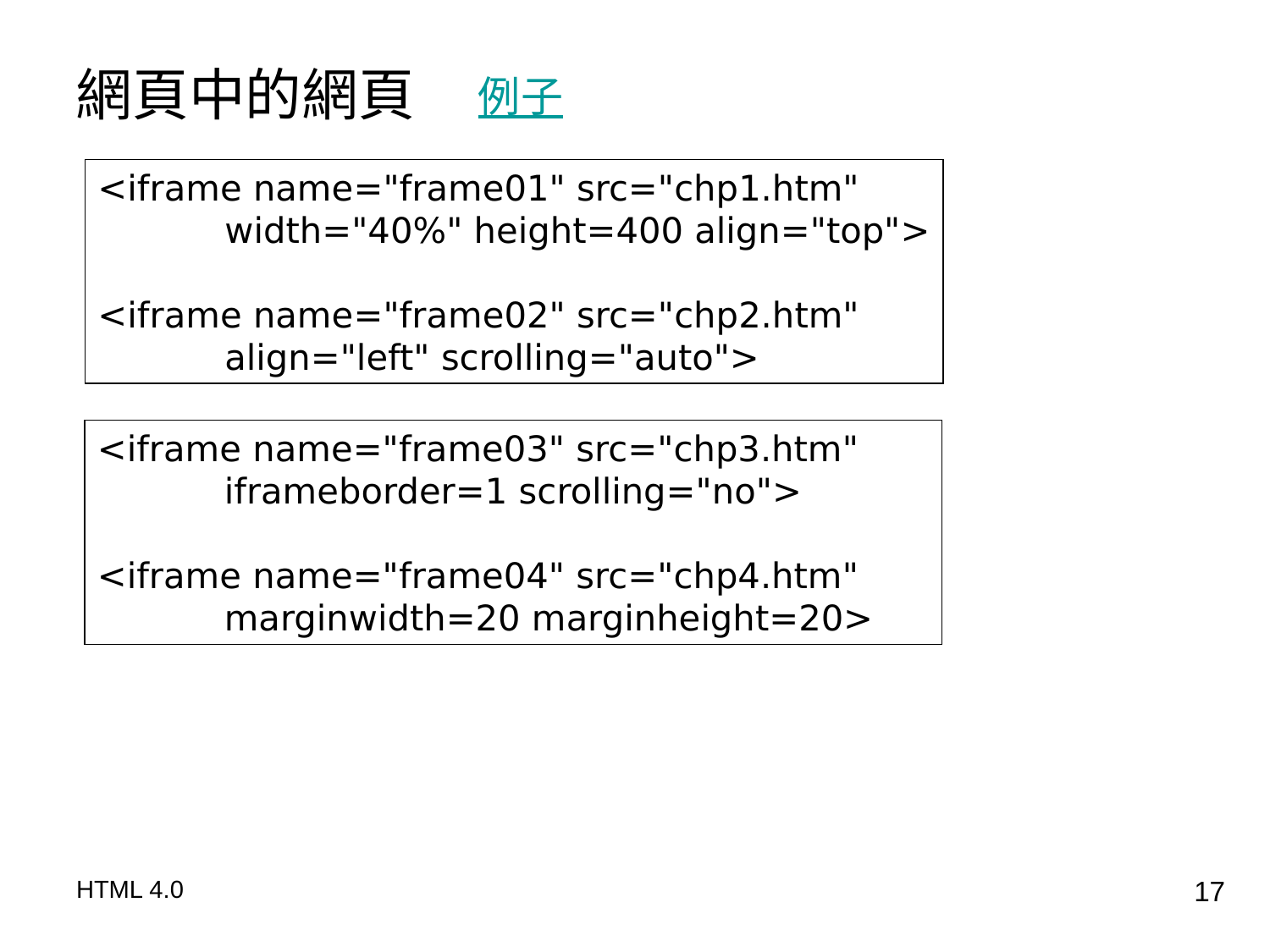

網頁中的網頁
例子
<iframe name="frame01" src="chp1.htm"
	width="40%" height=400 align="top">

<iframe name="frame02" src="chp2.htm"
	align="left" scrolling="auto">
<iframe name="frame03" src="chp3.htm"
	iframeborder=1 scrolling="no">

<iframe name="frame04" src="chp4.htm"
	marginwidth=20 marginheight=20>
HTML 4.0
17